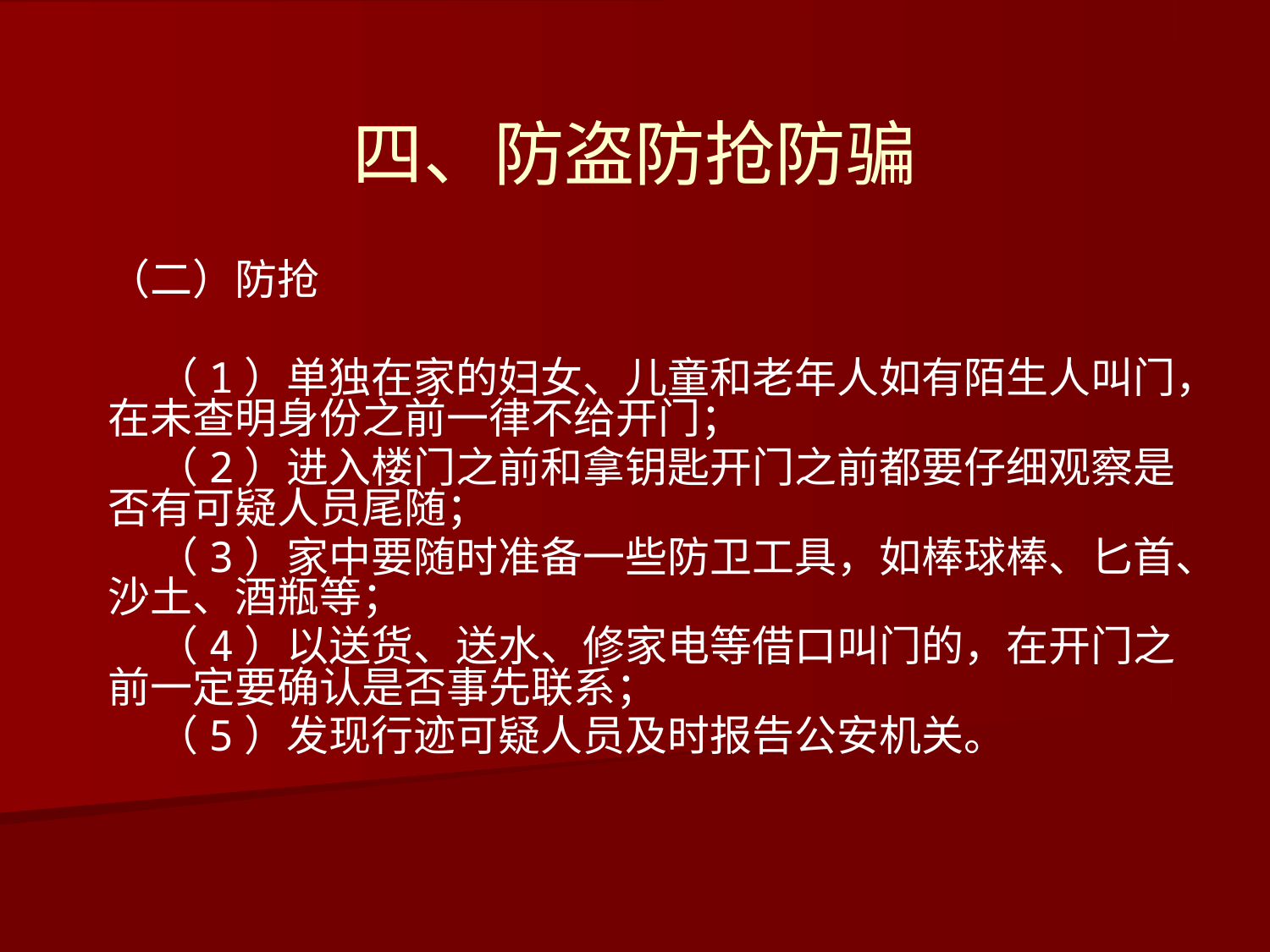

# 四、防盗防抢防骗
（二）防抢

    （1）单独在家的妇女、儿童和老年人如有陌生人叫门，在未查明身份之前一律不给开门；
    （2）进入楼门之前和拿钥匙开门之前都要仔细观察是否有可疑人员尾随；
    （3）家中要随时准备一些防卫工具，如棒球棒、匕首、沙土、酒瓶等；
    （4）以送货、送水、修家电等借口叫门的，在开门之前一定要确认是否事先联系；
    （5）发现行迹可疑人员及时报告公安机关。
64